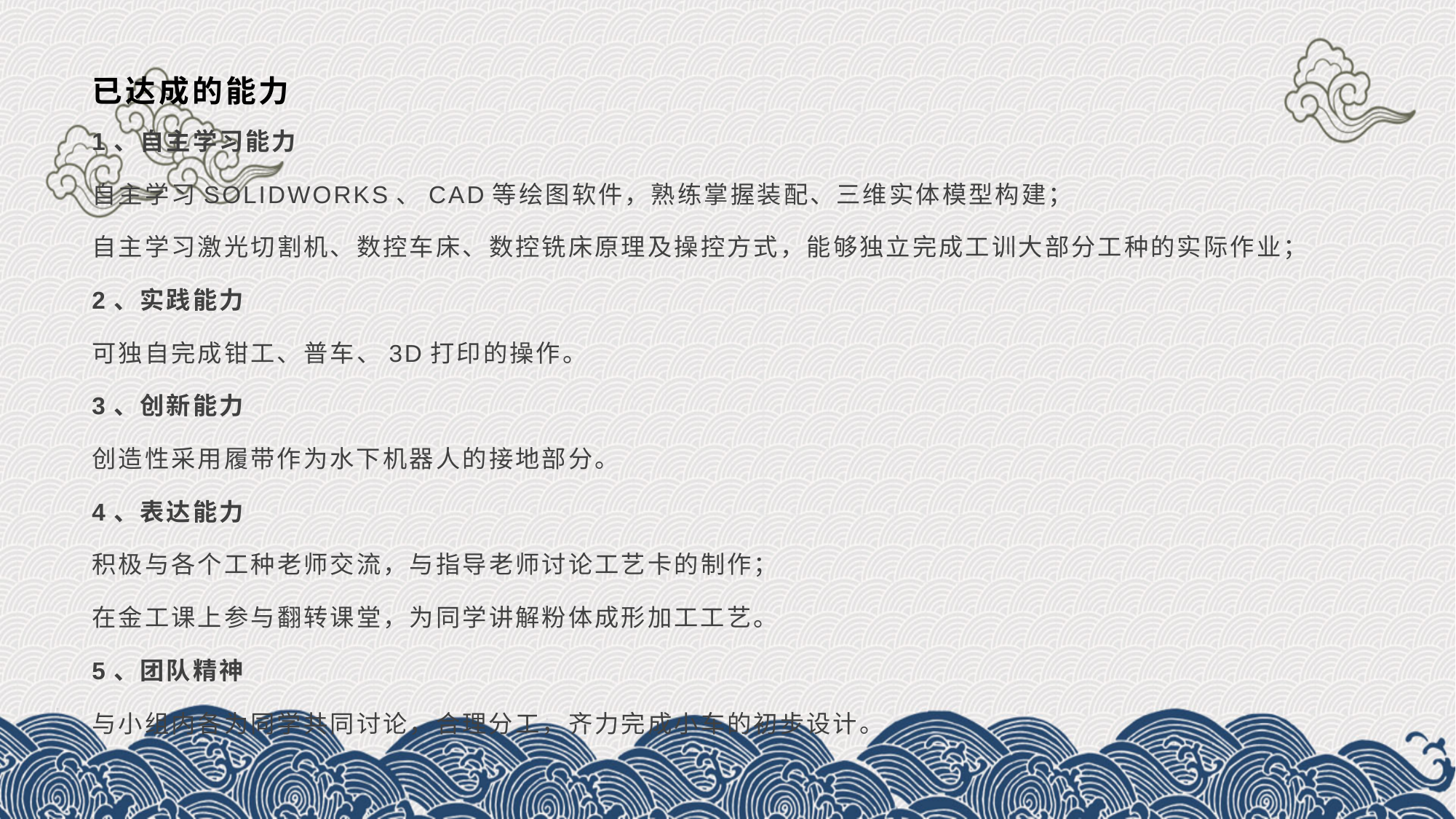

# 已达成的能力
1、自主学习能力
自主学习SOLIDWORKS、CAD等绘图软件，熟练掌握装配、三维实体模型构建；
自主学习激光切割机、数控车床、数控铣床原理及操控方式，能够独立完成工训大部分工种的实际作业；
2、实践能力
可独自完成钳工、普车、3D打印的操作。
3、创新能力
创造性采用履带作为水下机器人的接地部分。
4、表达能力
积极与各个工种老师交流，与指导老师讨论工艺卡的制作；
在金工课上参与翻转课堂，为同学讲解粉体成形加工工艺。
5、团队精神
与小组内各为同学共同讨论，合理分工，齐力完成小车的初步设计。